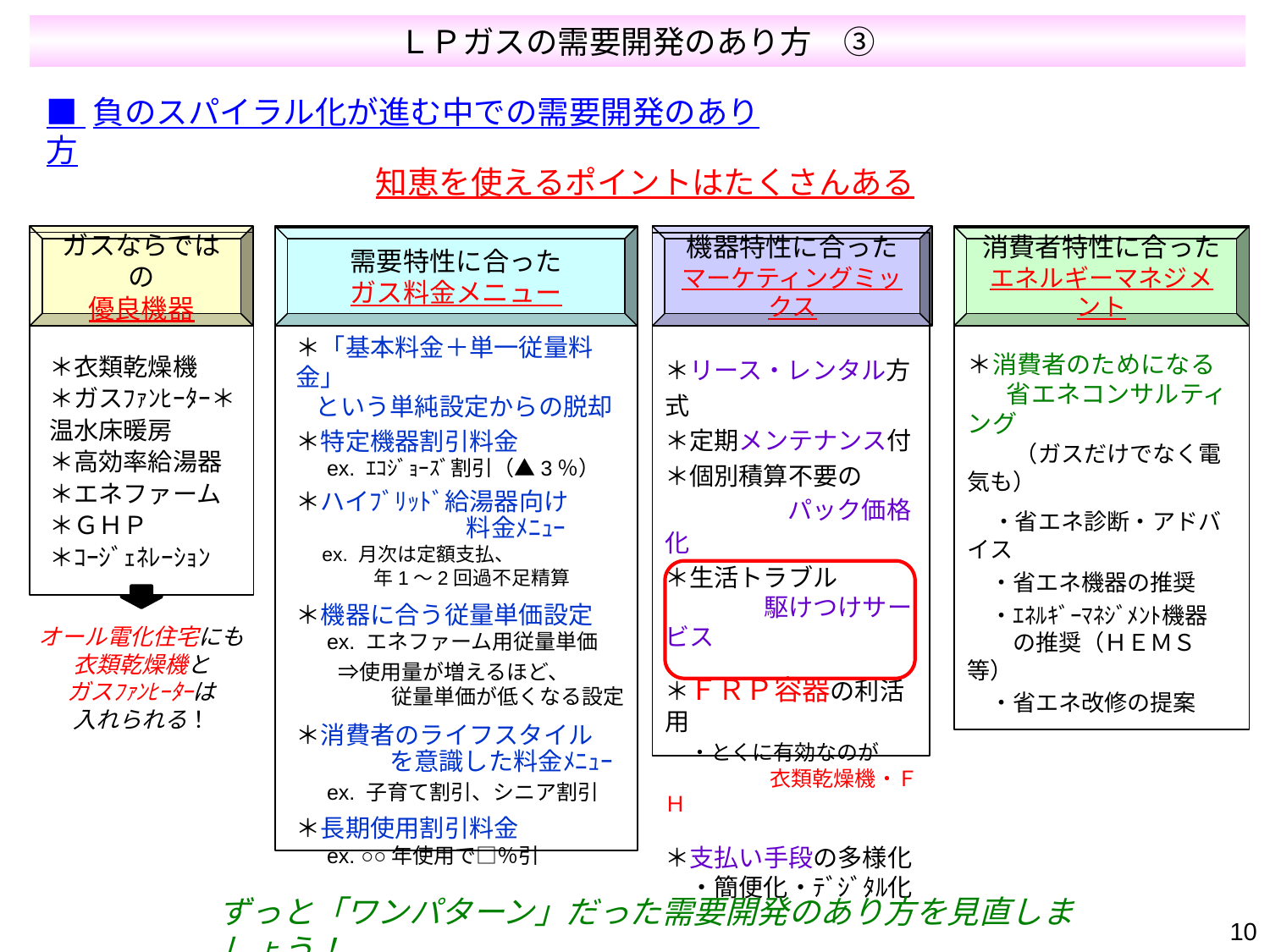

ＬＰガスの需要開発のあり方　③
■ 負のスパイラル化が進む中での需要開発のあり方
知恵を使えるポイントはたくさんある
ガスならではの
優良機器
需要特性に合った
ガス料金メニュー
機器特性に合った
マーケティングミックス
消費者特性に合った
エネルギーマネジメント

＊「基本料金＋単一従量料金」
という単純設定からの脱却
＊特定機器割引料金
　ex. ｴｺｼﾞｮｰｽﾞ割引（▲3％）
＊ハイﾌﾞﾘｯﾄﾞ給湯器向け
　                      　料金ﾒﾆｭｰ
　　ex. 月次は定額支払、
　　　　年1～2回過不足精算
＊機器に合う従量単価設定
　ex. エネファーム用従量単価
　　⇒使用量が増えるほど、
　　　　　従量単価が低くなる設定
＊消費者のライフスタイル
　        　を意識した料金ﾒﾆｭｰ
　ex. 子育て割引、シニア割引
＊長期使用割引料金
　ex. ○○年使用で□％引
＊消費者のためになる
　　省エネコンサルティング
　　（ガスだけでなく電気も）
　・省エネ診断・アドバイス
　・省エネ機器の推奨
　・ｴﾈﾙｷﾞｰﾏﾈｼﾞﾒﾝﾄ機器
　　の推奨（ＨＥＭＳ等）
　・省エネ改修の提案
＊衣類乾燥機
＊ガスﾌｧﾝﾋｰﾀｰ＊温水床暖房
＊高効率給湯器
＊エネファーム
＊ＧＨＰ
＊ｺｰｼﾞｪﾈﾚｰｼｮﾝ
＊リース・レンタル方式
＊定期メンテナンス付
＊個別積算不要の
　　　　　　　　　パック価格化
＊生活トラブル
　　　　駆けつけサービス
＊ＦＲＰ容器の利活用
　・とくに有効なのが
　　　　　衣類乾燥機・ＦＨ
＊支払い手段の多様化
　・簡便化・ﾃﾞｼﾞﾀﾙ化

オール電化住宅にも
衣類乾燥機と
ガスﾌｧﾝﾋｰﾀｰは
入れられる！
ずっと「ワンパターン」だった需要開発のあり方を見直しましょう！
10